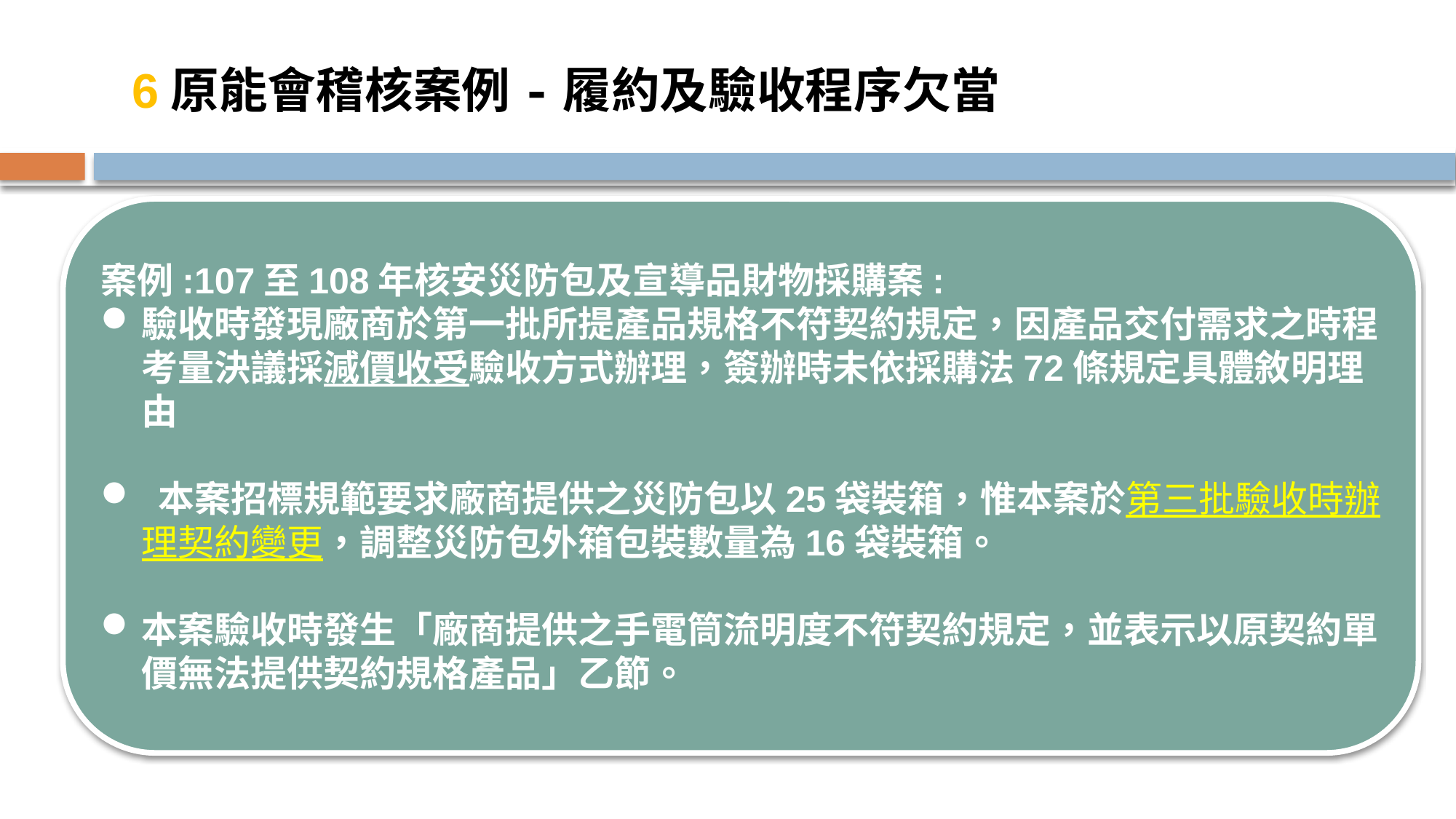

6原能會稽核案例-履約及驗收程序欠當
案例:107至108年核安災防包及宣導品財物採購案:
驗收時發現廠商於第一批所提產品規格不符契約規定，因產品交付需求之時程考量決議採減價收受驗收方式辦理，簽辦時未依採購法72條規定具體敘明理由

 本案招標規範要求廠商提供之災防包以25袋裝箱，惟本案於第三批驗收時辦理契約變更，調整災防包外箱包裝數量為16袋裝箱。

本案驗收時發生「廠商提供之手電筒流明度不符契約規定，並表示以原契約單價無法提供契約規格產品」乙節。